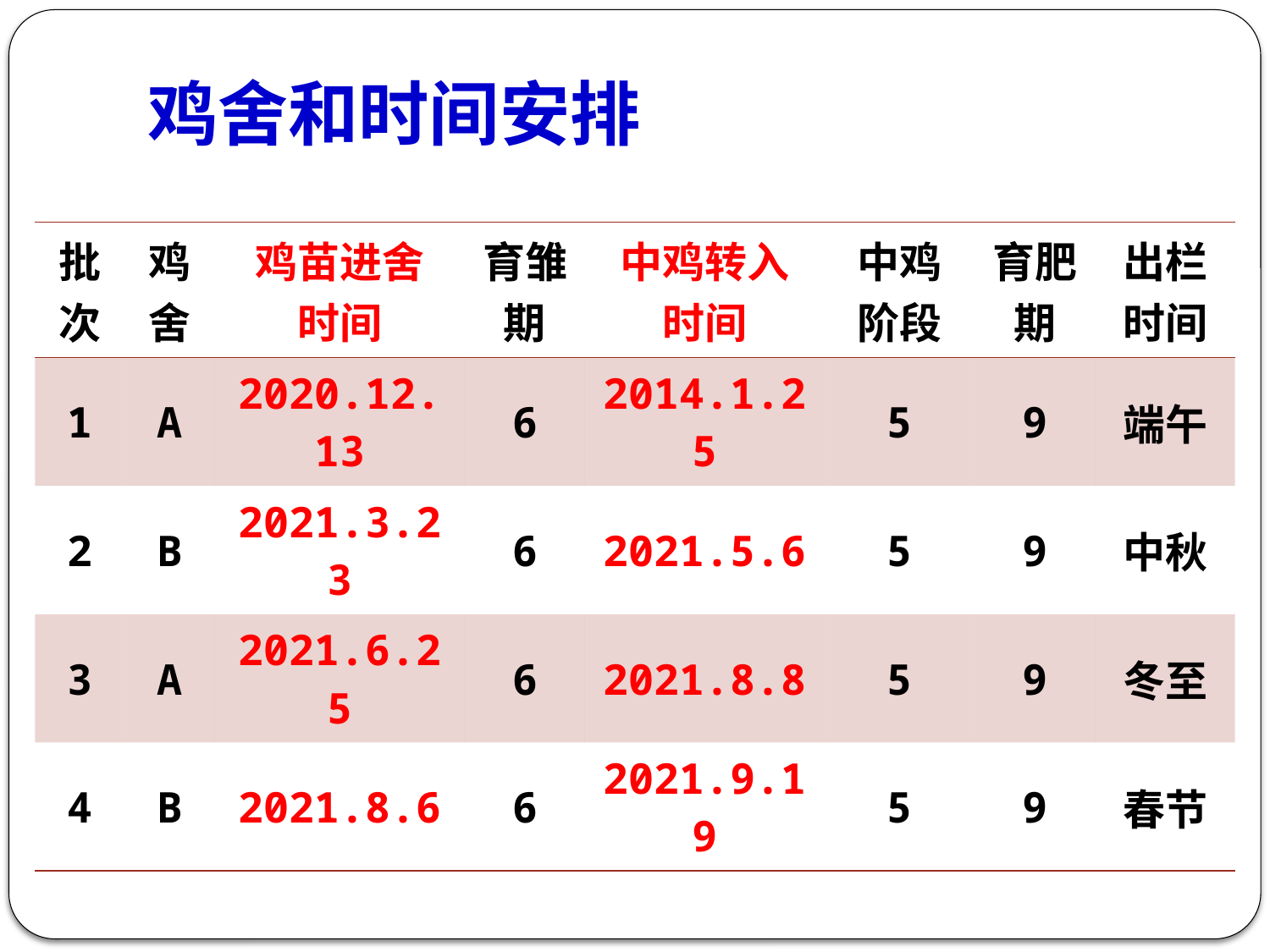

# 鸡舍和时间安排
| 批次 | 鸡舍 | 鸡苗进舍 时间 | 育雏期 | 中鸡转入 时间 | 中鸡 阶段 | 育肥期 | 出栏 时间 |
| --- | --- | --- | --- | --- | --- | --- | --- |
| 1 | A | 2020.12.13 | 6 | 2014.1.25 | 5 | 9 | 端午 |
| 2 | B | 2021.3.23 | 6 | 2021.5.6 | 5 | 9 | 中秋 |
| 3 | A | 2021.6.25 | 6 | 2021.8.8 | 5 | 9 | 冬至 |
| 4 | B | 2021.8.6 | 6 | 2021.9.19 | 5 | 9 | 春节 |